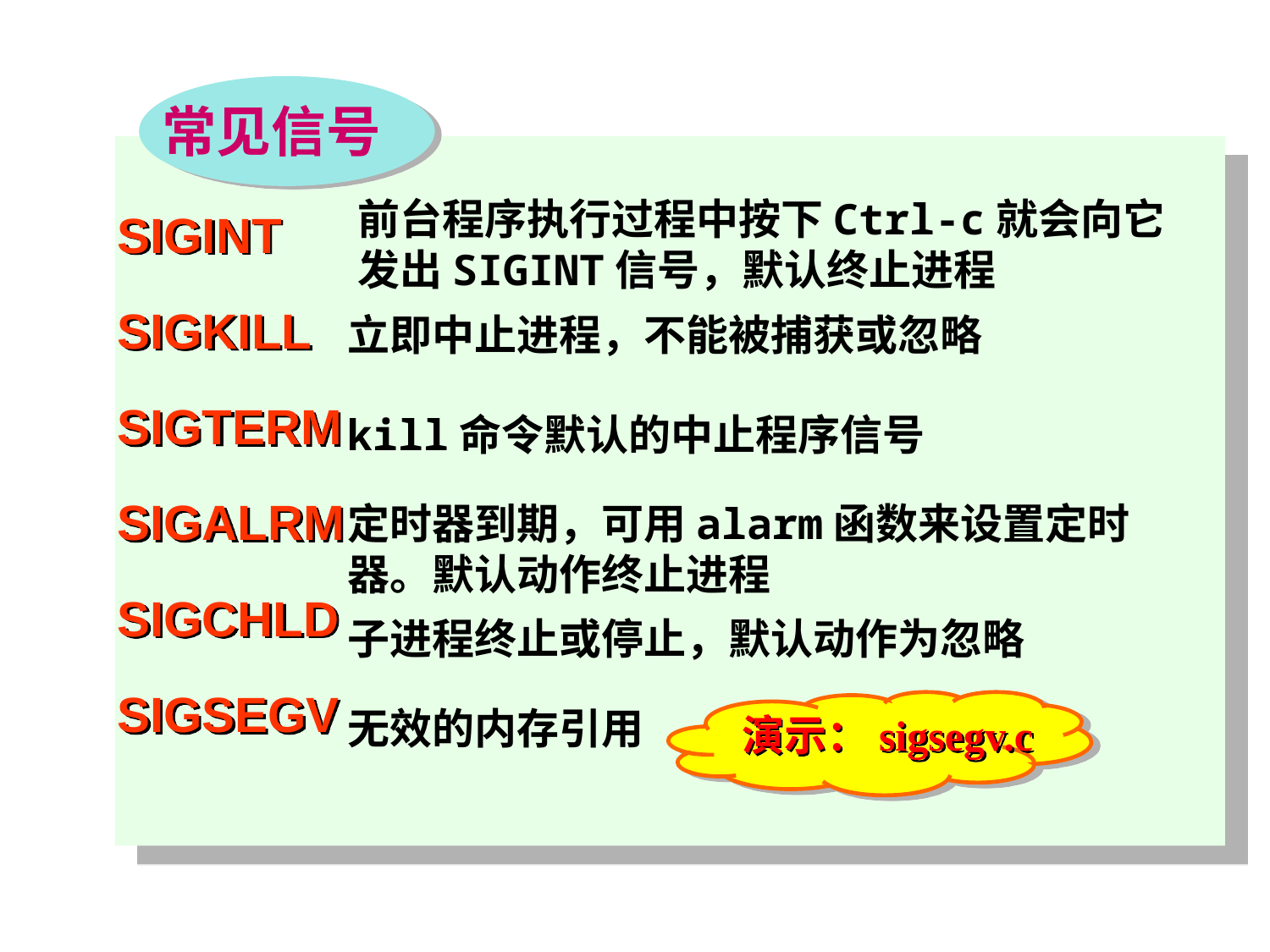

常见信号

SIGINT
SIGKILL
SIGTERM
SIGALRM
SIGCHLD
SIGSEGV
前台程序执行过程中按下Ctrl-c就会向它发出SIGINT信号，默认终止进程
立即中止进程，不能被捕获或忽略
kill命令默认的中止程序信号
定时器到期，可用alarm函数来设置定时器。默认动作终止进程
子进程终止或停止，默认动作为忽略

演示：sigsegv.c
无效的内存引用